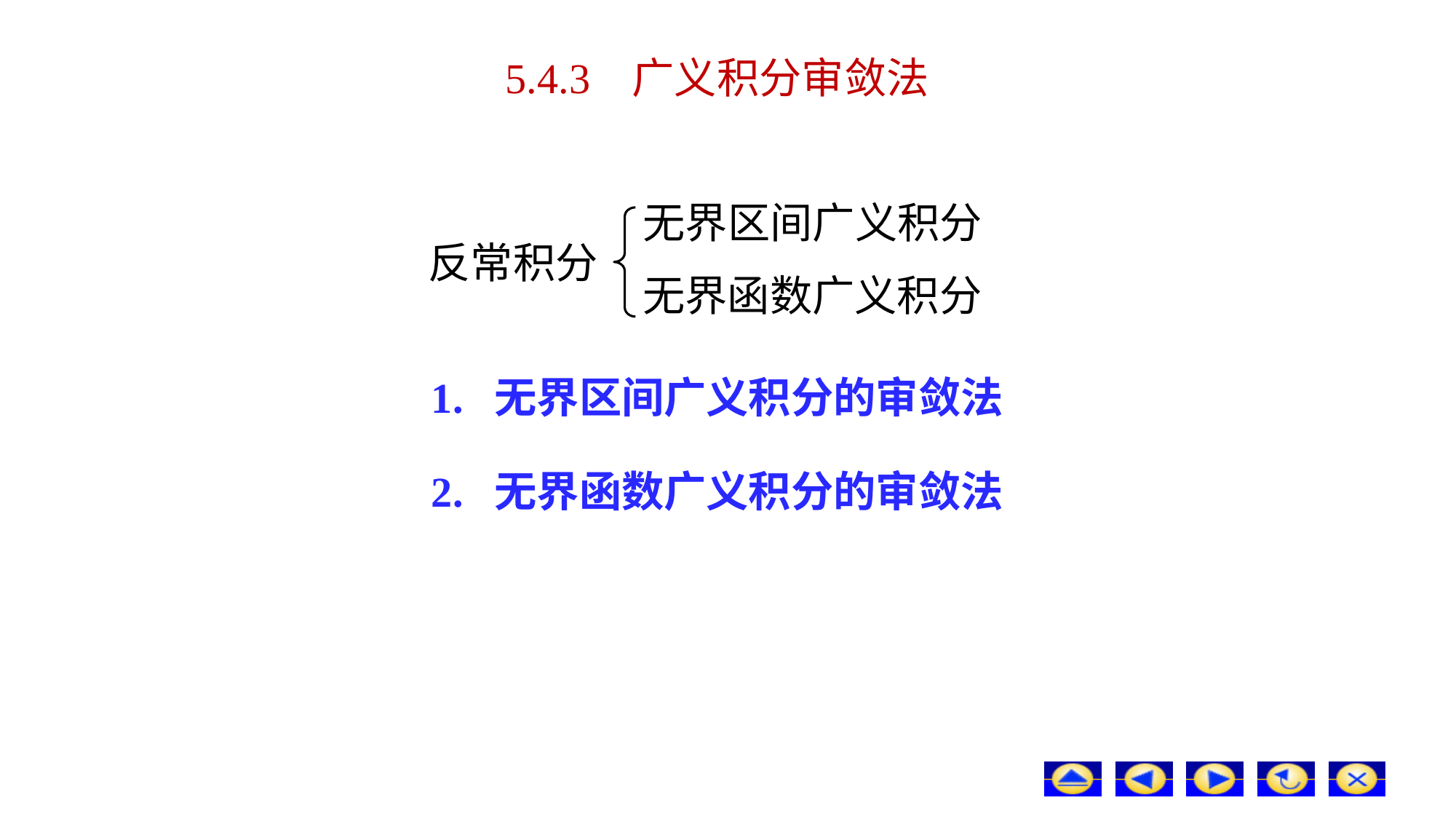

5.4.3   广义积分审敛法
无界区间广义积分

反常积分
无界函数广义积分
1.  无界区间广义积分的审敛法
2.  无界函数广义积分的审敛法